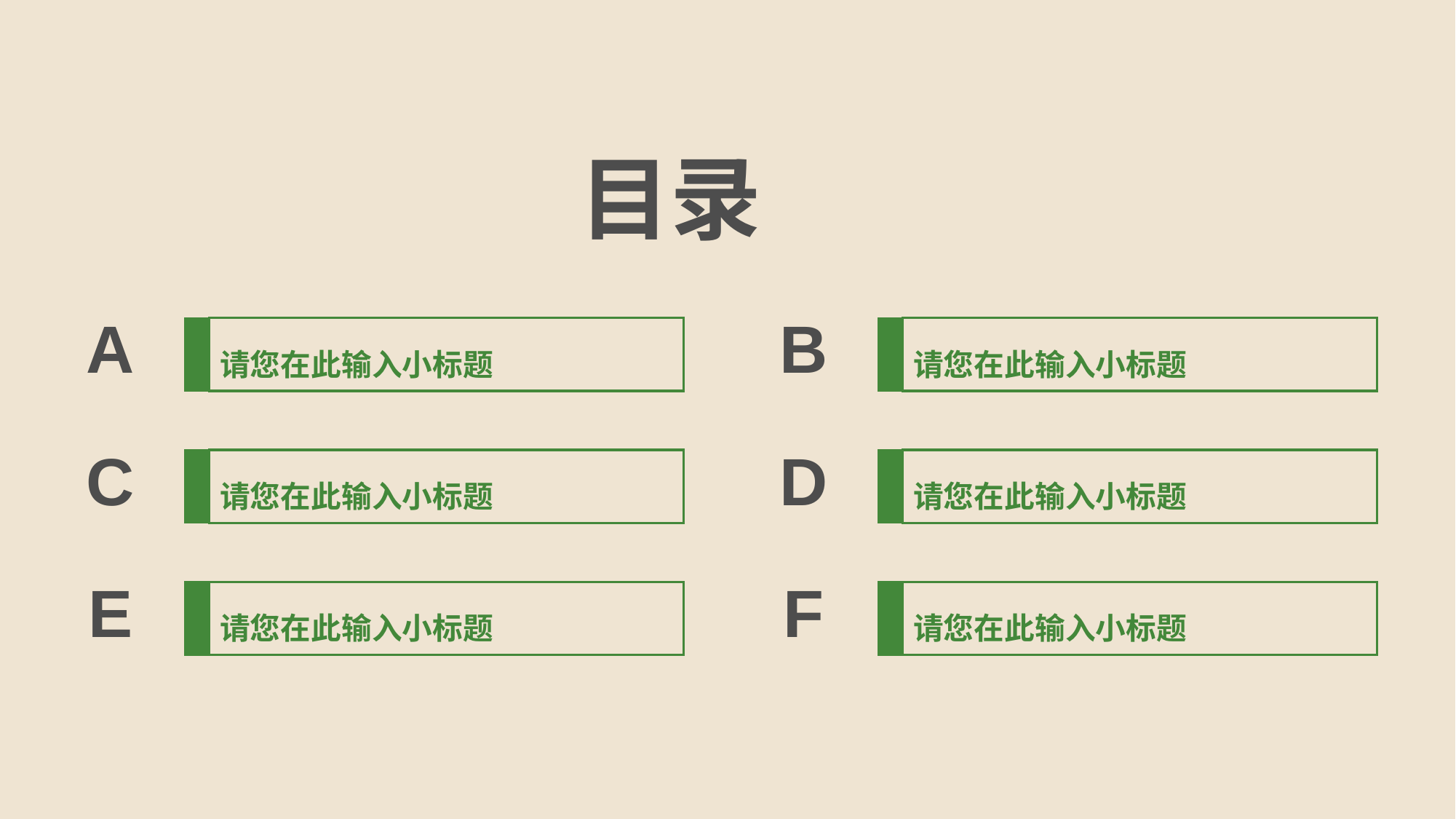

目录

请您在此输入小标题

请您在此输入小标题
A
B

请您在此输入小标题

请您在此输入小标题
C
D

请您在此输入小标题

请您在此输入小标题
E
F